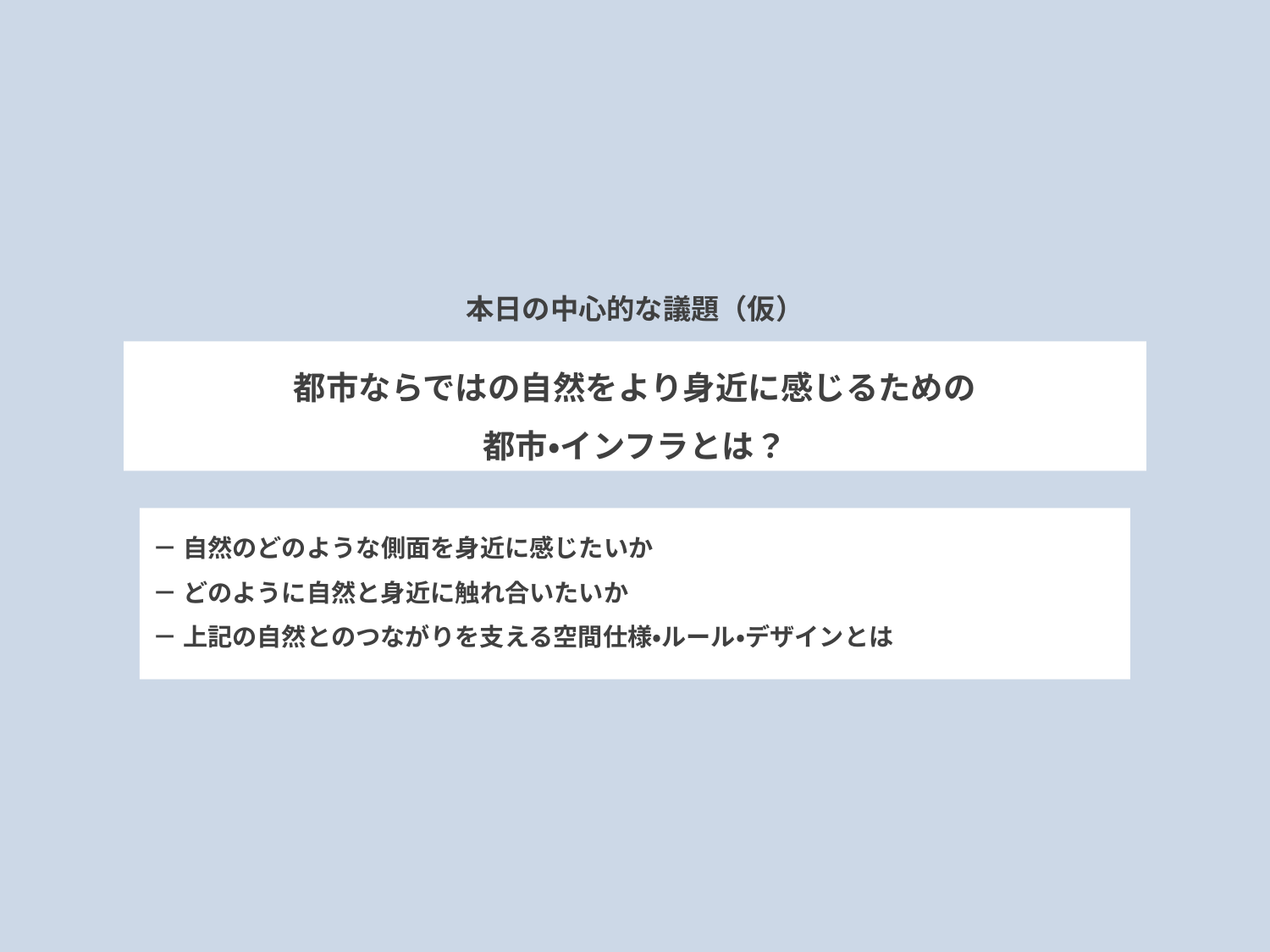

本日の中心的な議題（仮）
# 都市ならではの自然をより身近に感じるための 都市・インフラとは？
－ 自然のどのような側面を身近に感じたいか
－ どのように自然と身近に触れ合いたいか
－ 上記の自然とのつながりを支える空間仕様・ルール・デザインとは